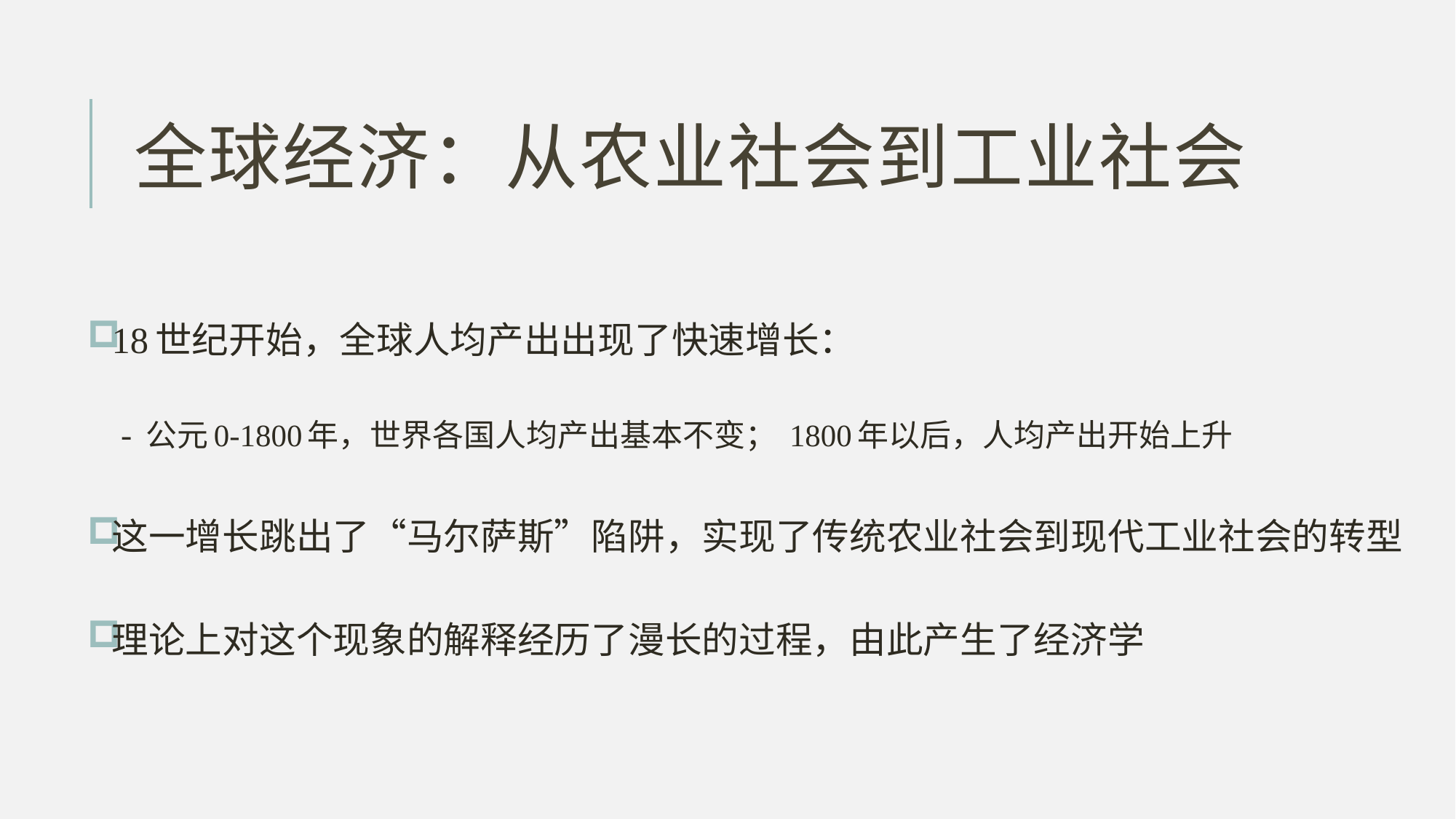

# 全球经济：从农业社会到工业社会
18世纪开始，全球人均产出出现了快速增长：
    - 公元0-1800年，世界各国人均产出基本不变； 1800年以后，人均产出开始上升
这一增长跳出了“马尔萨斯”陷阱，实现了传统农业社会到现代工业社会的转型
理论上对这个现象的解释经历了漫长的过程，由此产生了经济学